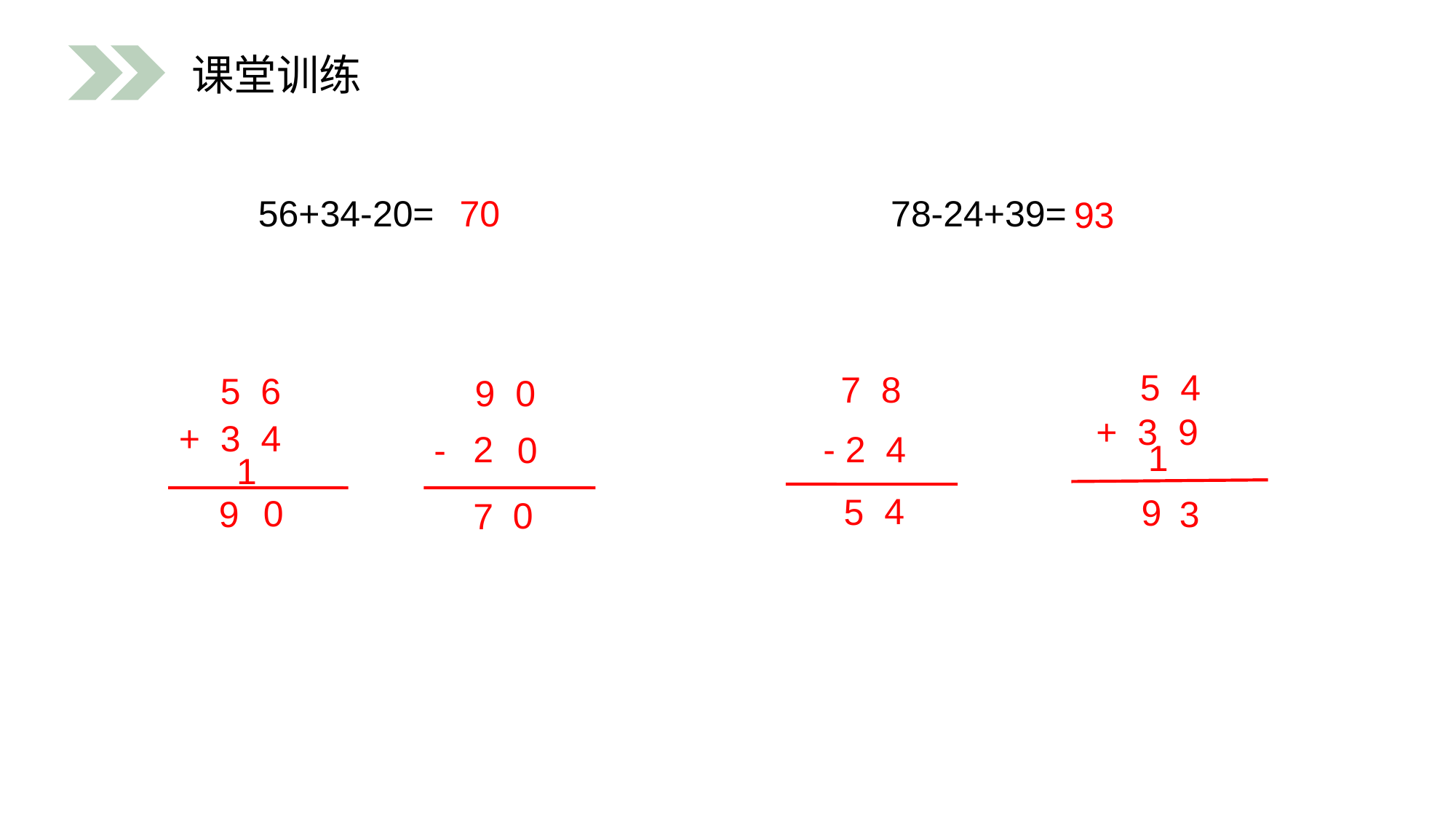

课堂训练
56+34-20=                                             78-24+39=
70
93
5  4
 +  3  9
1
9
3

7  8
- 2  4
4
5

5  6
+  3  4
1
0
9
9  0
2
      -       0
0
7